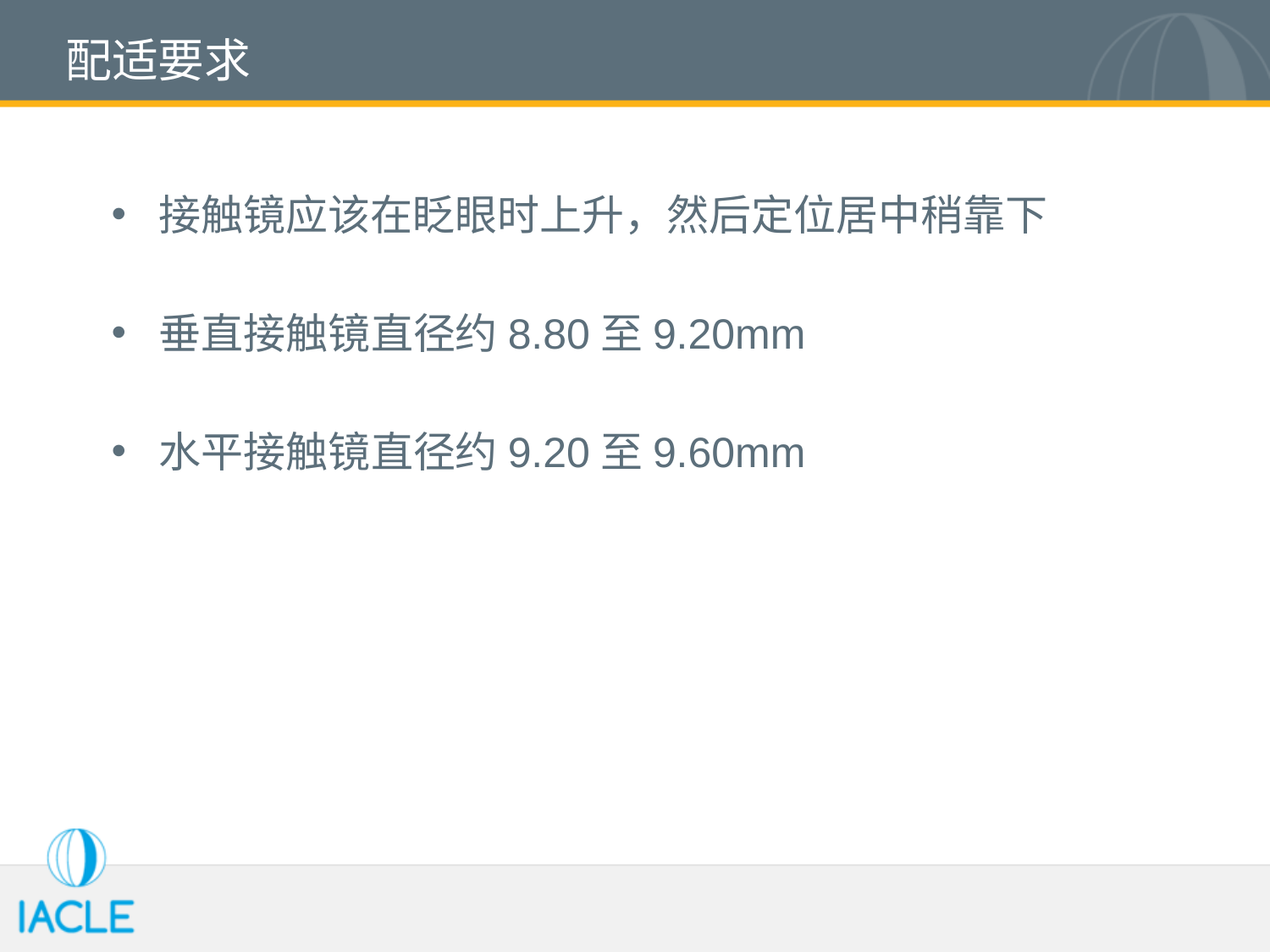

# 配适要求
接触镜应该在眨眼时上升，然后定位居中稍靠下

垂直接触镜直径约8.80至9.20mm

水平接触镜直径约9.20至9.60mm